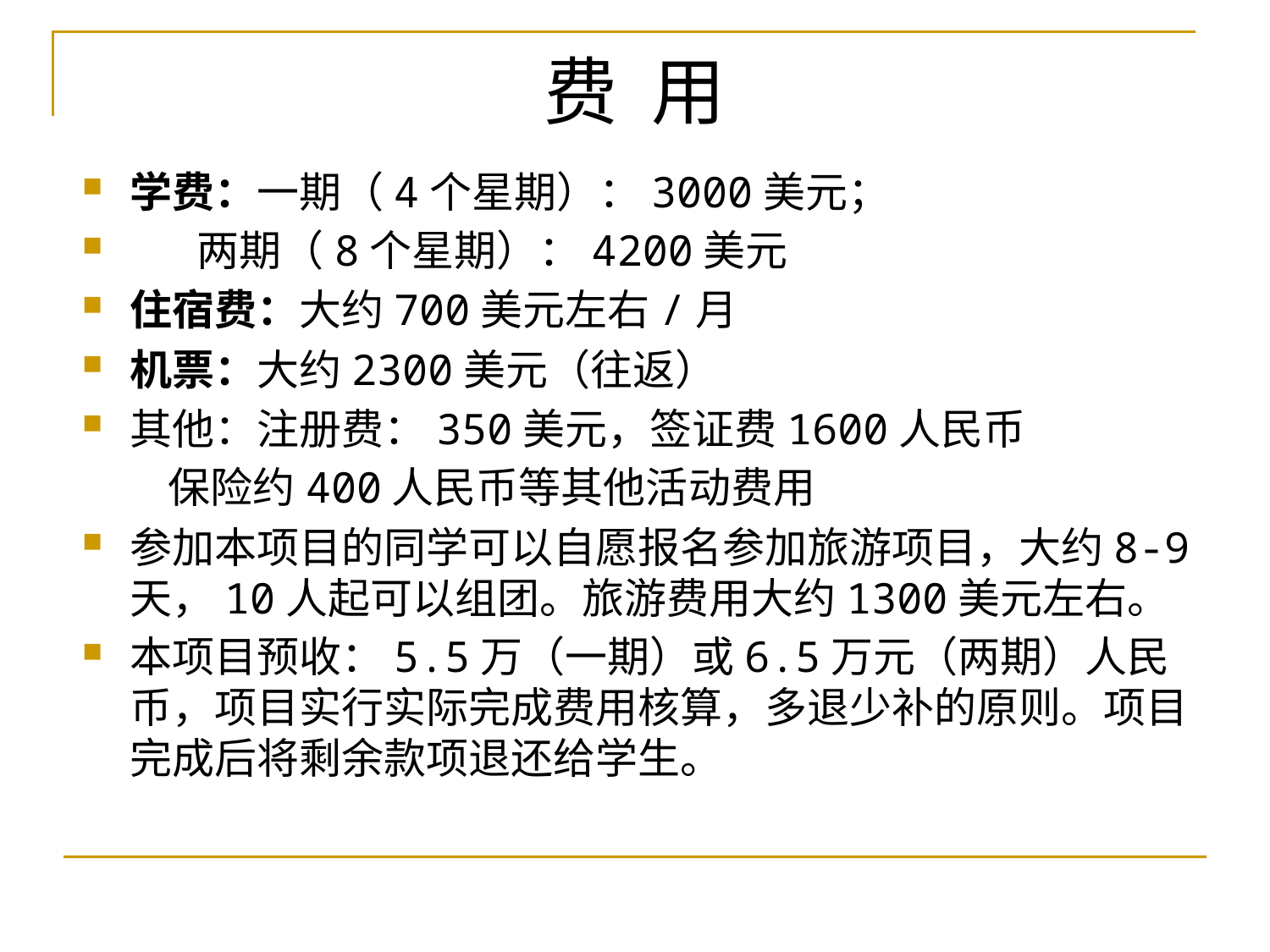

# 费  用
学费：一期（4个星期）：3000美元；
      两期（8个星期）：4200美元
住宿费：大约700美元左右/月
机票：大约2300美元（往返）
其他：注册费：350美元，签证费1600人民币
        保险约400人民币等其他活动费用
参加本项目的同学可以自愿报名参加旅游项目，大约8-9天，10人起可以组团。旅游费用大约1300美元左右。
本项目预收：5.5万（一期）或6.5万元（两期）人民币，项目实行实际完成费用核算，多退少补的原则。项目完成后将剩余款项退还给学生。